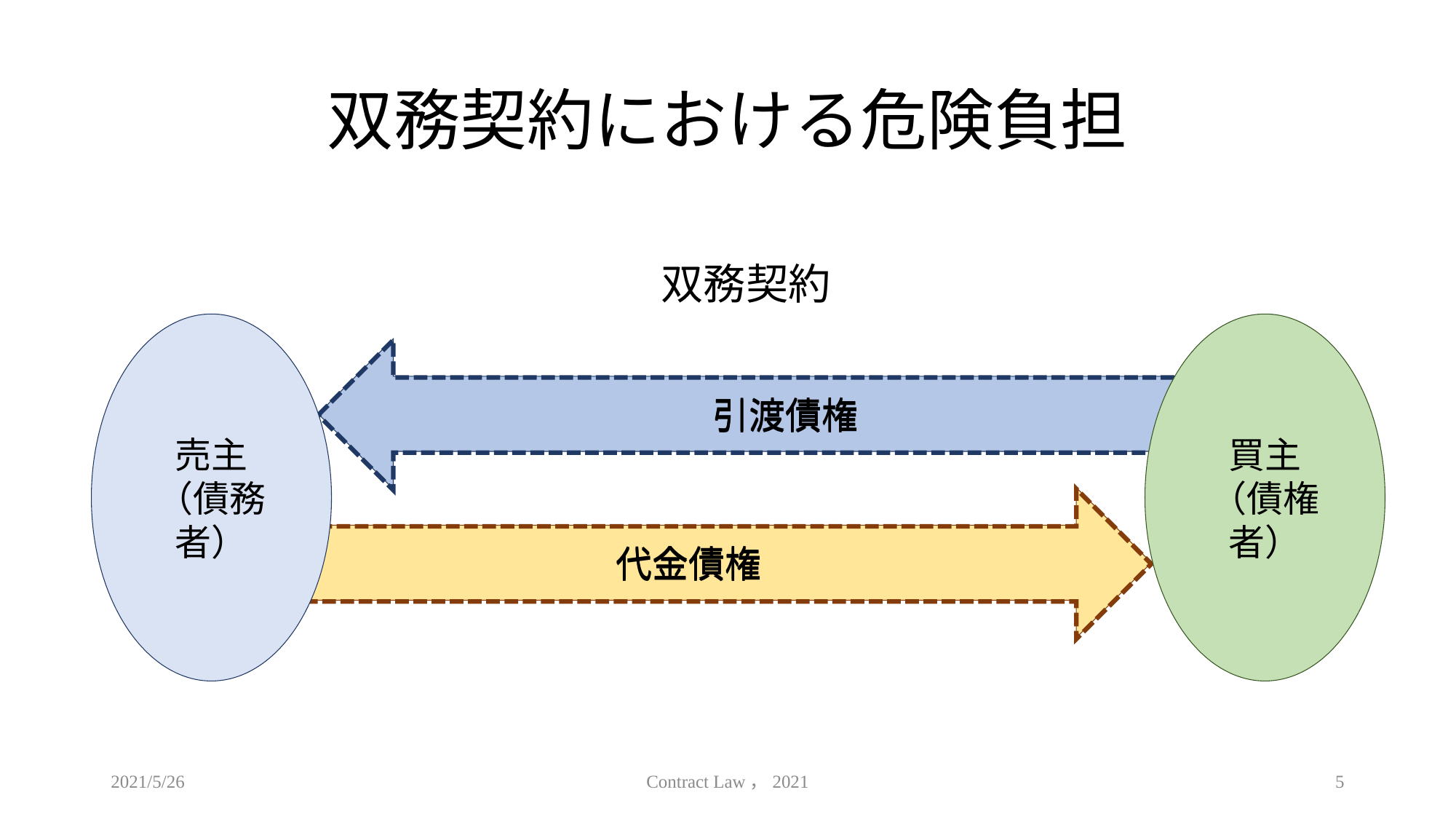

# 双務契約における危険負担
双務契約
売主
（債務者）
買主
（債権者）
引渡債権
引渡債権
代金債権
代金債権
2021/5/26
Contract Law，2021
5